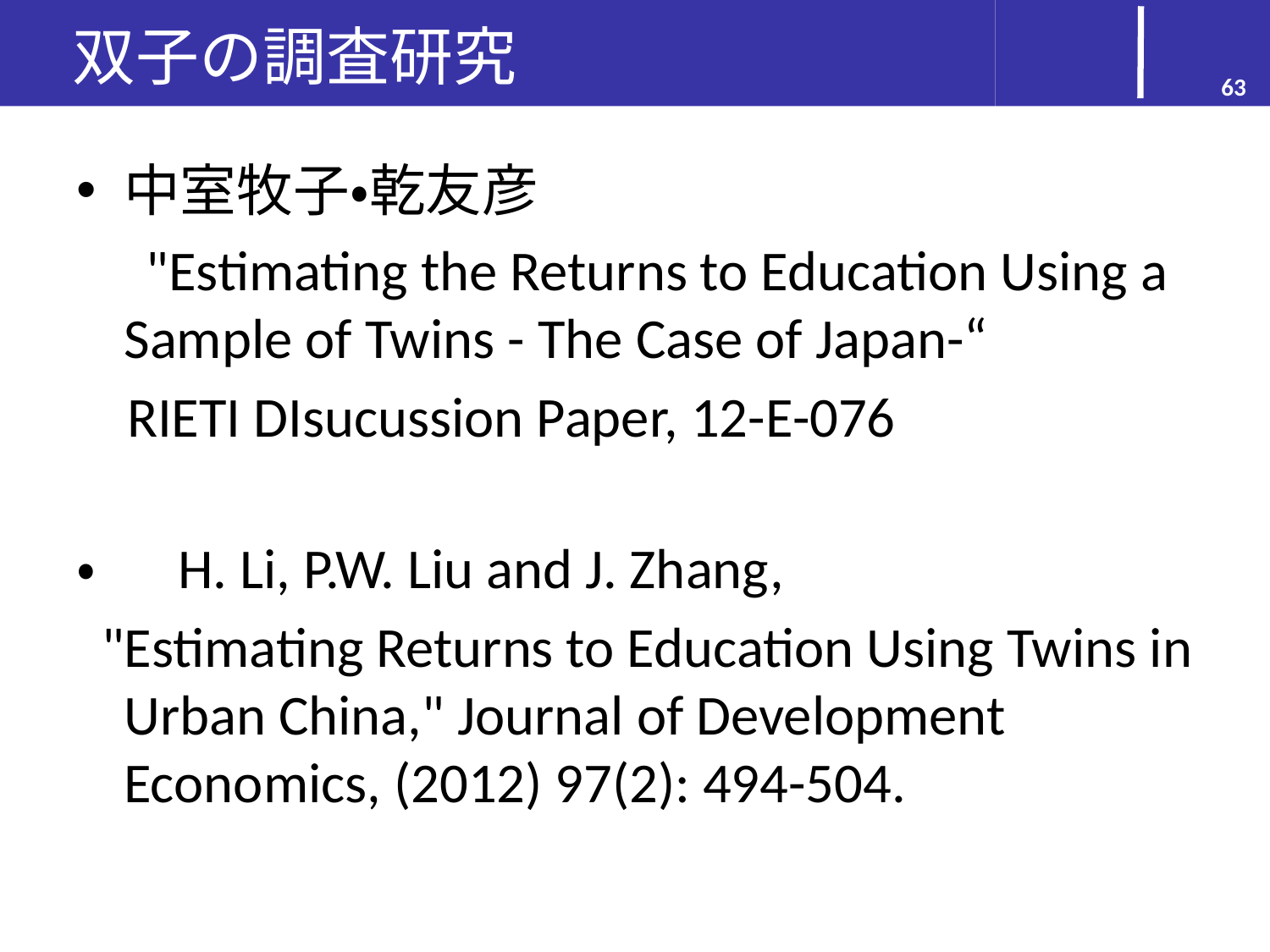

# 双子の調査研究
63
中室牧子・乾友彦
　"Estimating the Returns to Education Using a Sample of Twins - The Case of Japan-“
    RIETI DIsucussion Paper, 12-E-076
・　 H. Li, P.W. Liu and J. Zhang,
  "Estimating Returns to Education Using Twins in Urban China," Journal of Development Economics, (2012) 97(2): 494-504.